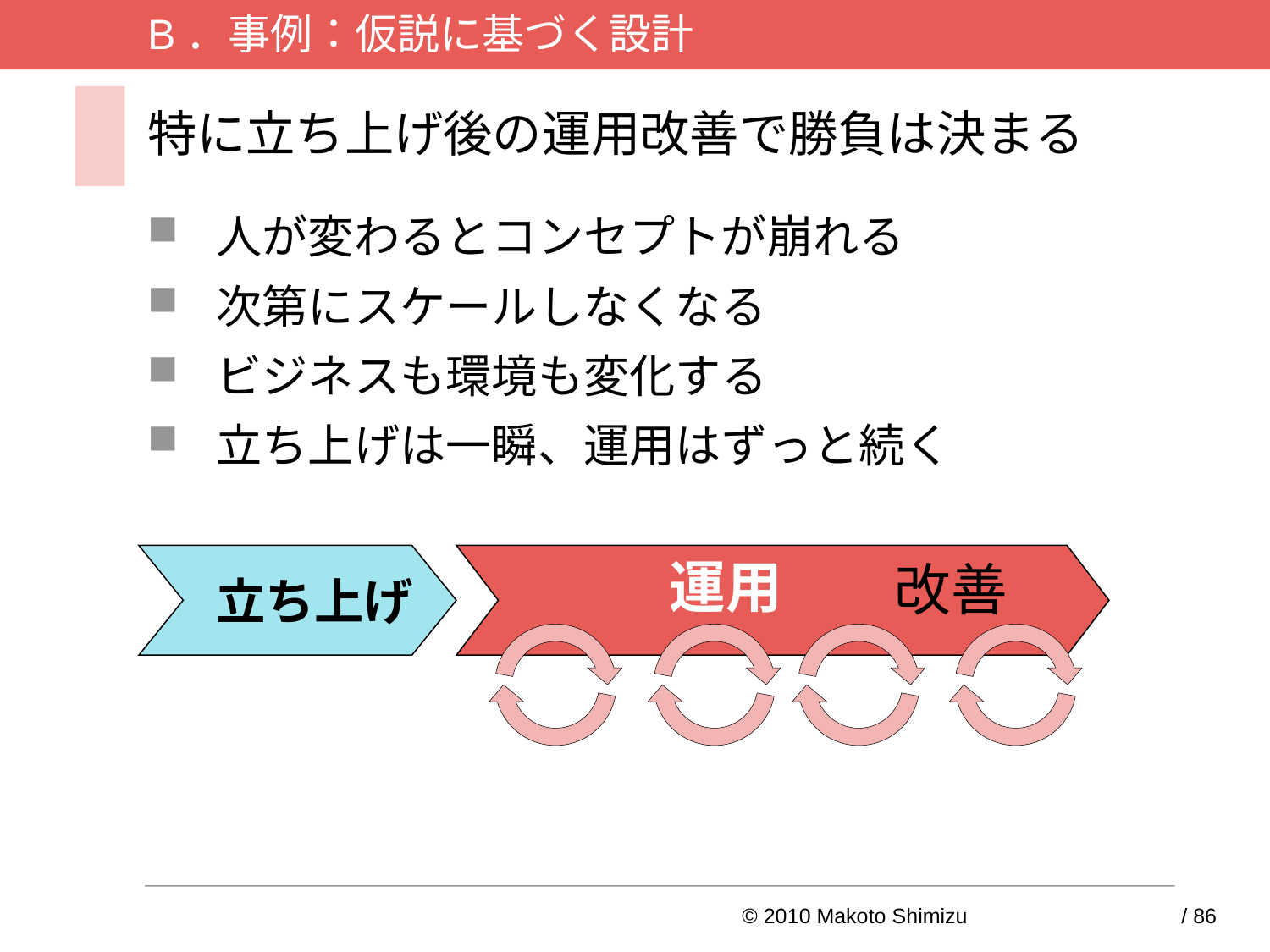

B．事例：仮説に基づく設計
# 特に立ち上げ後の運用改善で勝負は決まる
人が変わるとコンセプトが崩れる
次第にスケールしなくなる
ビジネスも環境も変化する
立ち上げは一瞬、運用はずっと続く
　立ち上げ
運用
改善

© 2010 Makoto Shimizu	36